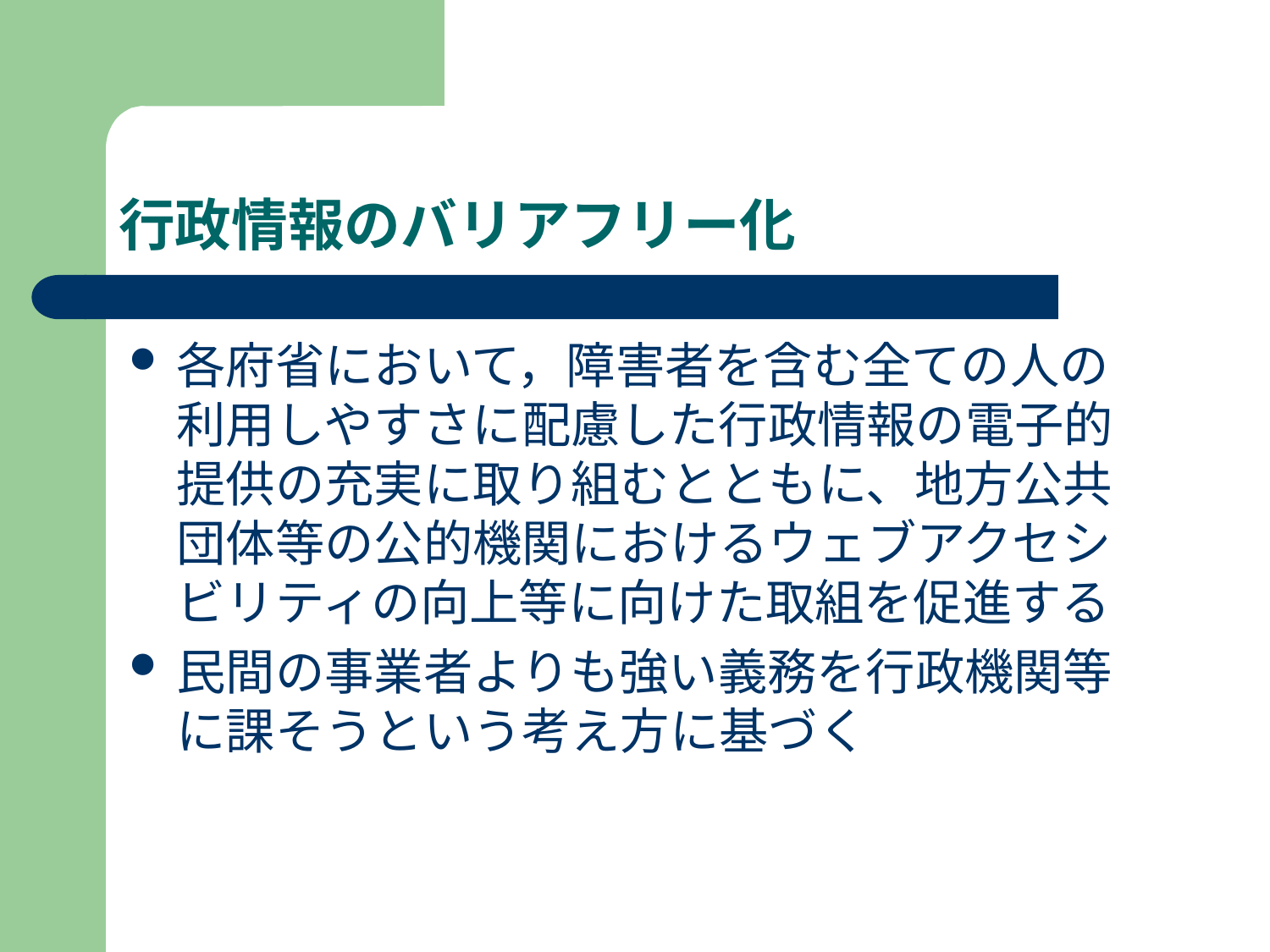

# 行政情報のバリアフリー化
各府省において，障害者を含む全ての人の利用しやすさに配慮した行政情報の電子的提供の充実に取り組むとともに、地方公共団体等の公的機関におけるウェブアクセシビリティの向上等に向けた取組を促進する
民間の事業者よりも強い義務を行政機関等に課そうという考え方に基づく